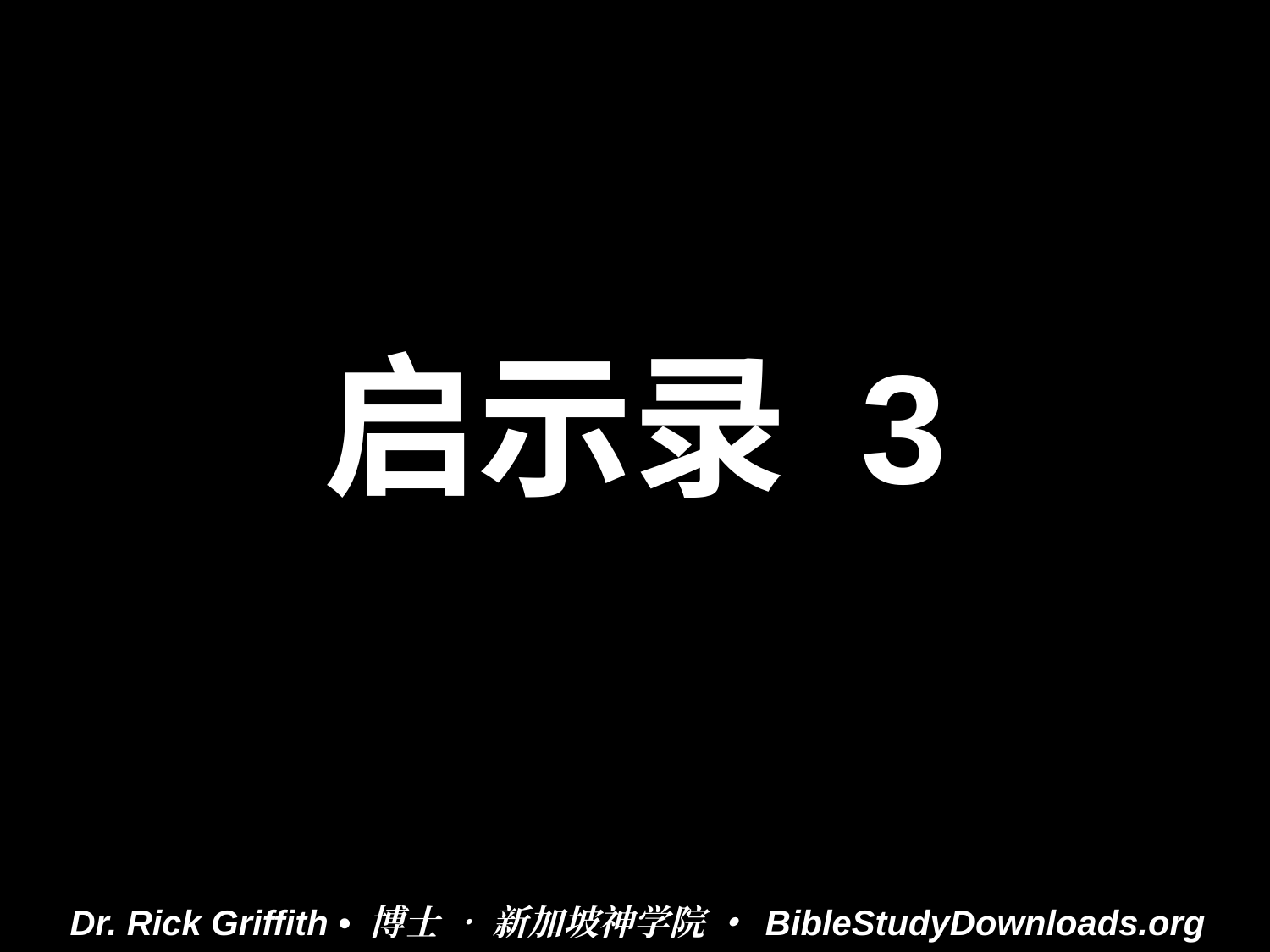

Slides on
启示录 3
Dr. Rick Griffith • 博士 • 新加坡神学院 • BibleStudyDownloads.org